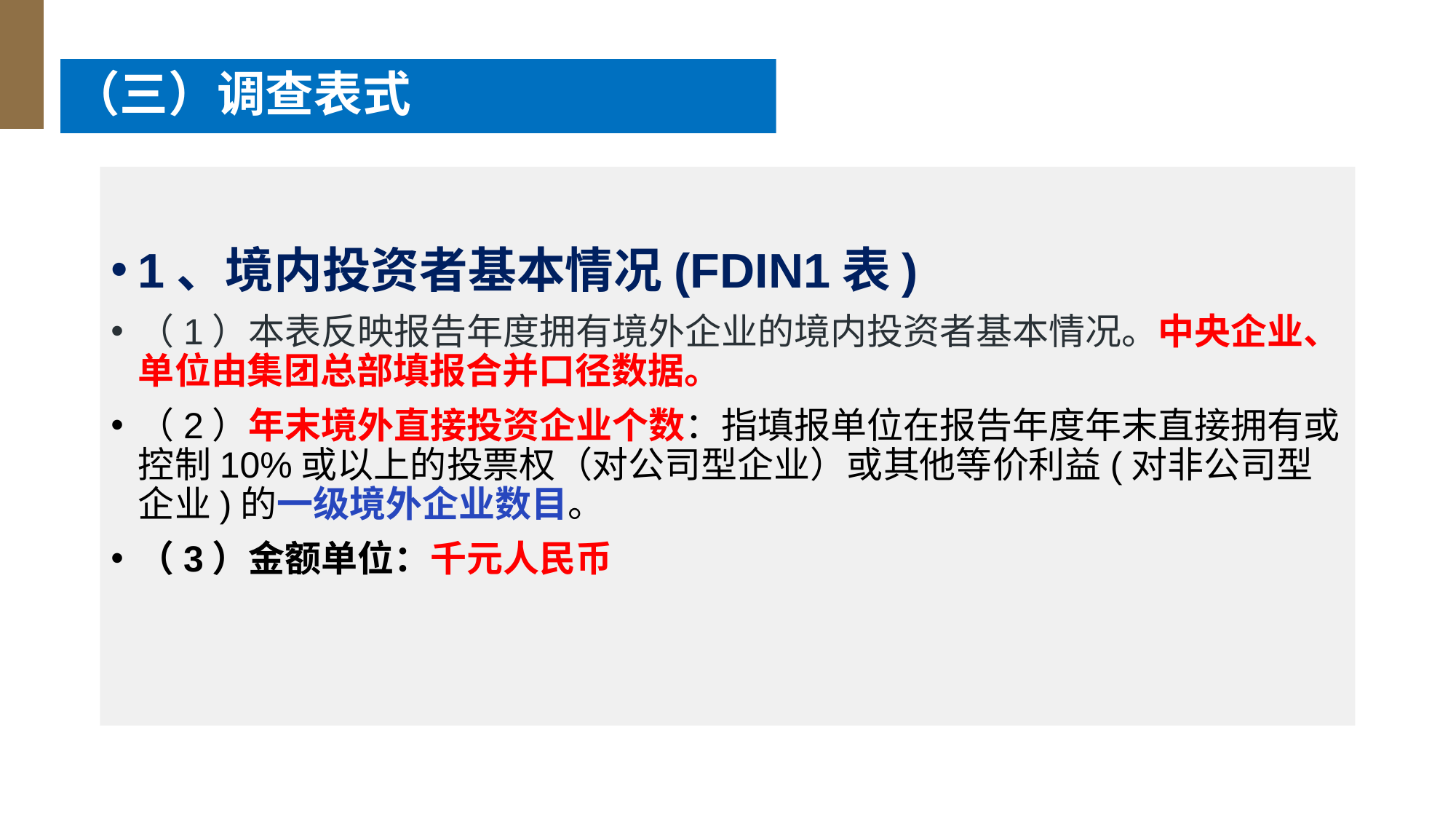

# （三）调查表式

1、境内投资者基本情况(FDIN1表)
（1）本表反映报告年度拥有境外企业的境内投资者基本情况。中央企业、单位由集团总部填报合并口径数据。
（2）年末境外直接投资企业个数：指填报单位在报告年度年末直接拥有或控制10%或以上的投票权（对公司型企业）或其他等价利益(对非公司型企业)的一级境外企业数目。
（3）金额单位：千元人民币